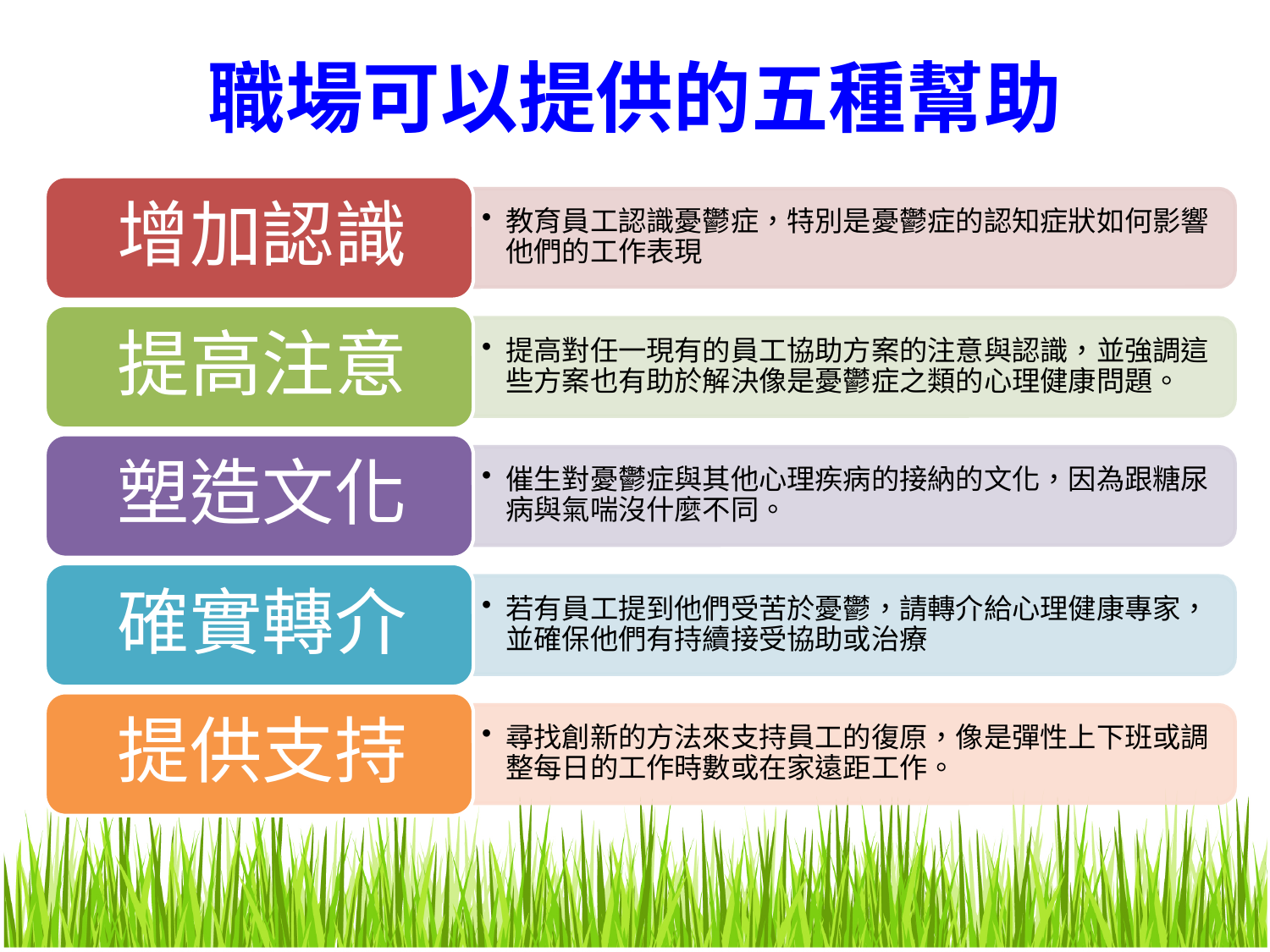

# 職場可以提供的五種幫助
教育員工認識憂鬱症，特別是憂鬱症的認知症狀如何影響他們的工作表現
增加認識
提高對任一現有的員工協助方案的注意與認識，並強調這些方案也有助於解決像是憂鬱症之類的心理健康問題。
提高注意
催生對憂鬱症與其他心理疾病的接納的文化，因為跟糖尿病與氣喘沒什麼不同。
塑造文化
若有員工提到他們受苦於憂鬱，請轉介給心理健康專家，並確保他們有持續接受協助或治療
確實轉介
尋找創新的方法來支持員工的復原，像是彈性上下班或調整每日的工作時數或在家遠距工作。
提供支持